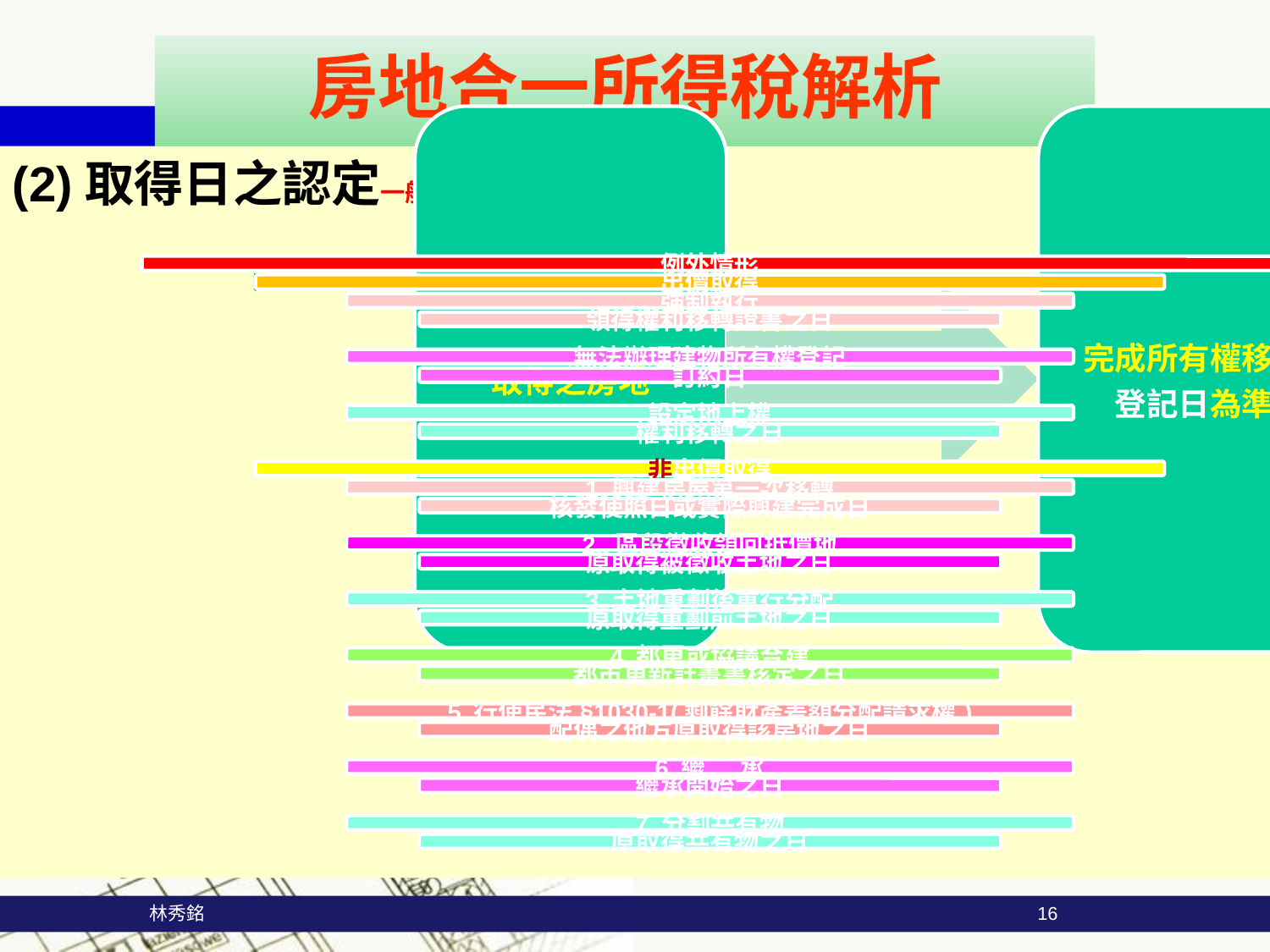

房地合一所得稅解析

取得之房地

(2)取得日之認定一般情形

例外情形
強制執行
領得權利移轉證書之日
無法辦理建物所有權登記
訂約日
設定地上權
權利移轉之日
出價取得
非出價取得
1.興建房屋第一次移轉
2..區段徵收領回抵價地
3.土地重劃後重行分配
4.都更或協議合建
5.行使民法§1030-1(剩餘財產差額分配請求權)
6.繼      承
7.分割共有物
核發使照日或實際興建完成日
原取得被徵收土地之日
原取得重劃前土地之日
都市更新計畫書核定之日
配偶之他方原取得該房地之日
繼承開始之日
原取得共有物之日
                                 林秀銘
16